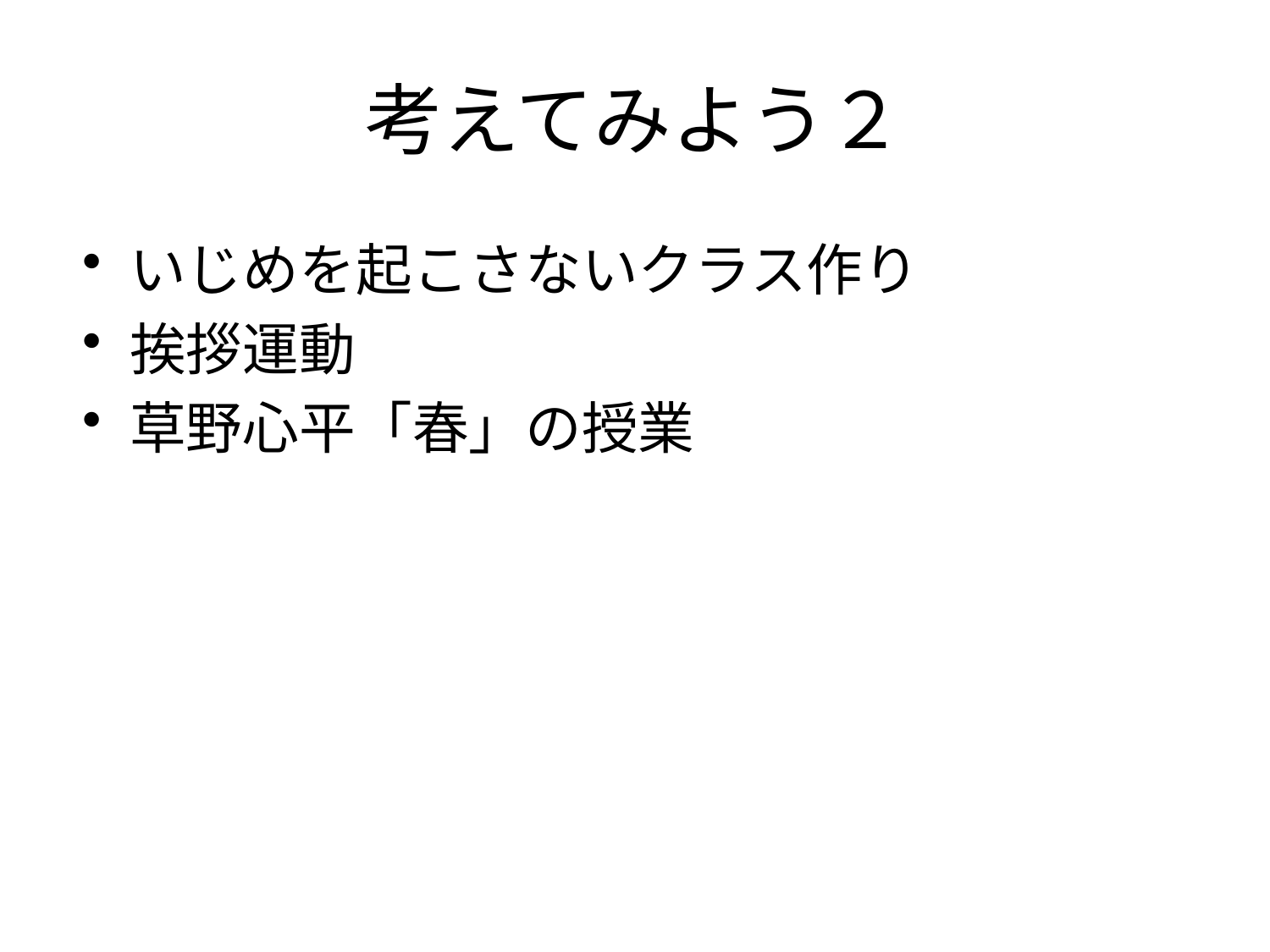

# 考えてみよう２
いじめを起こさないクラス作り
挨拶運動
草野心平「春」の授業